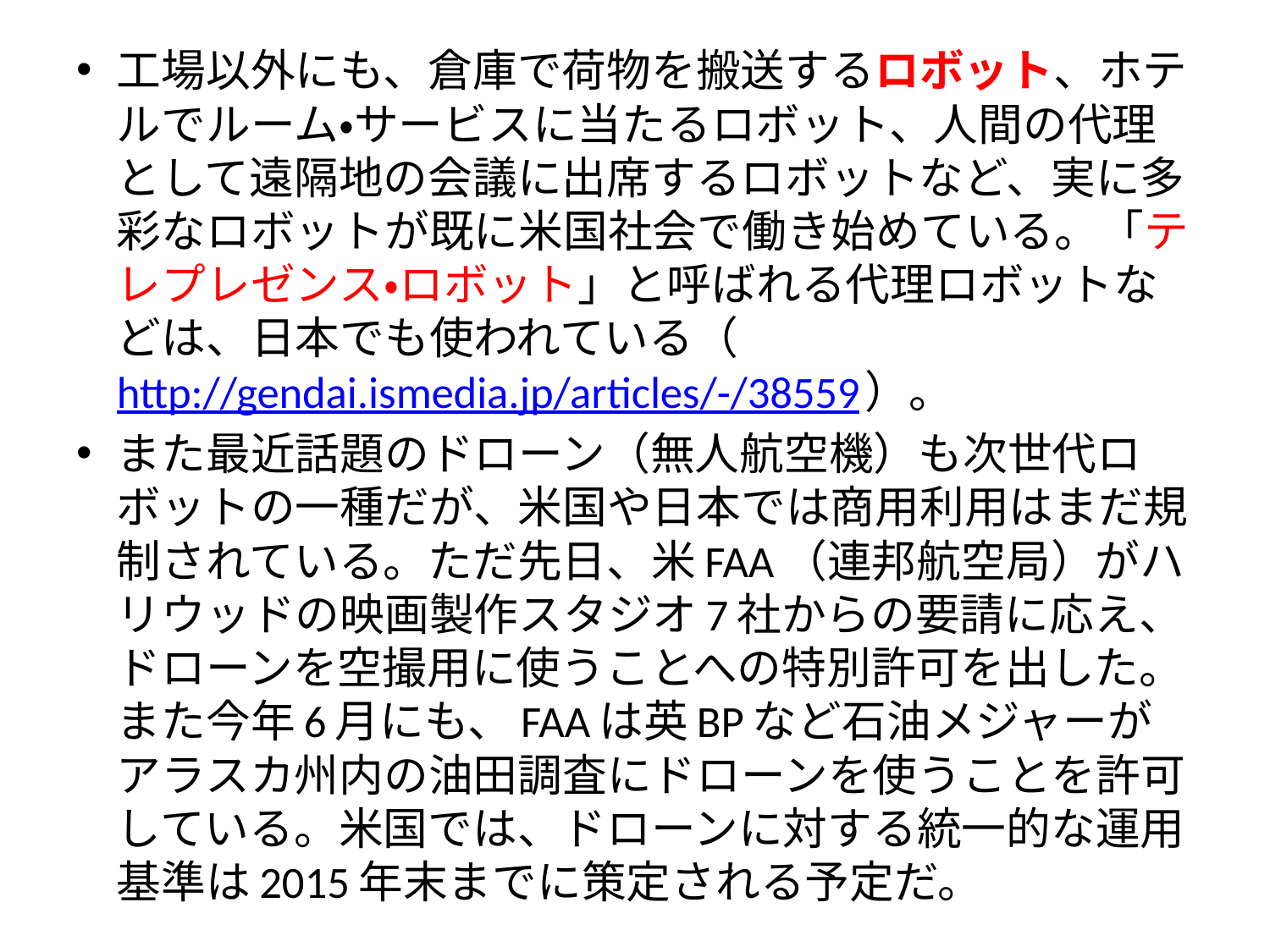

工場以外にも、倉庫で荷物を搬送するロボット、ホテルでルーム・サービスに当たるロボット、人間の代理として遠隔地の会議に出席するロボットなど、実に多彩なロボットが既に米国社会で働き始めている。「テレプレゼンス・ロボット」と呼ばれる代理ロボットなどは、日本でも使われている（http://gendai.ismedia.jp/articles/-/38559）。
また最近話題のドローン（無人航空機）も次世代ロボットの一種だが、米国や日本では商用利用はまだ規制されている。ただ先日、米FAA（連邦航空局）がハリウッドの映画製作スタジオ7社からの要請に応え、ドローンを空撮用に使うことへの特別許可を出した。また今年6月にも、FAAは英BPなど石油メジャーがアラスカ州内の油田調査にドローンを使うことを許可している。米国では、ドローンに対する統一的な運用基準は2015年末までに策定される予定だ。